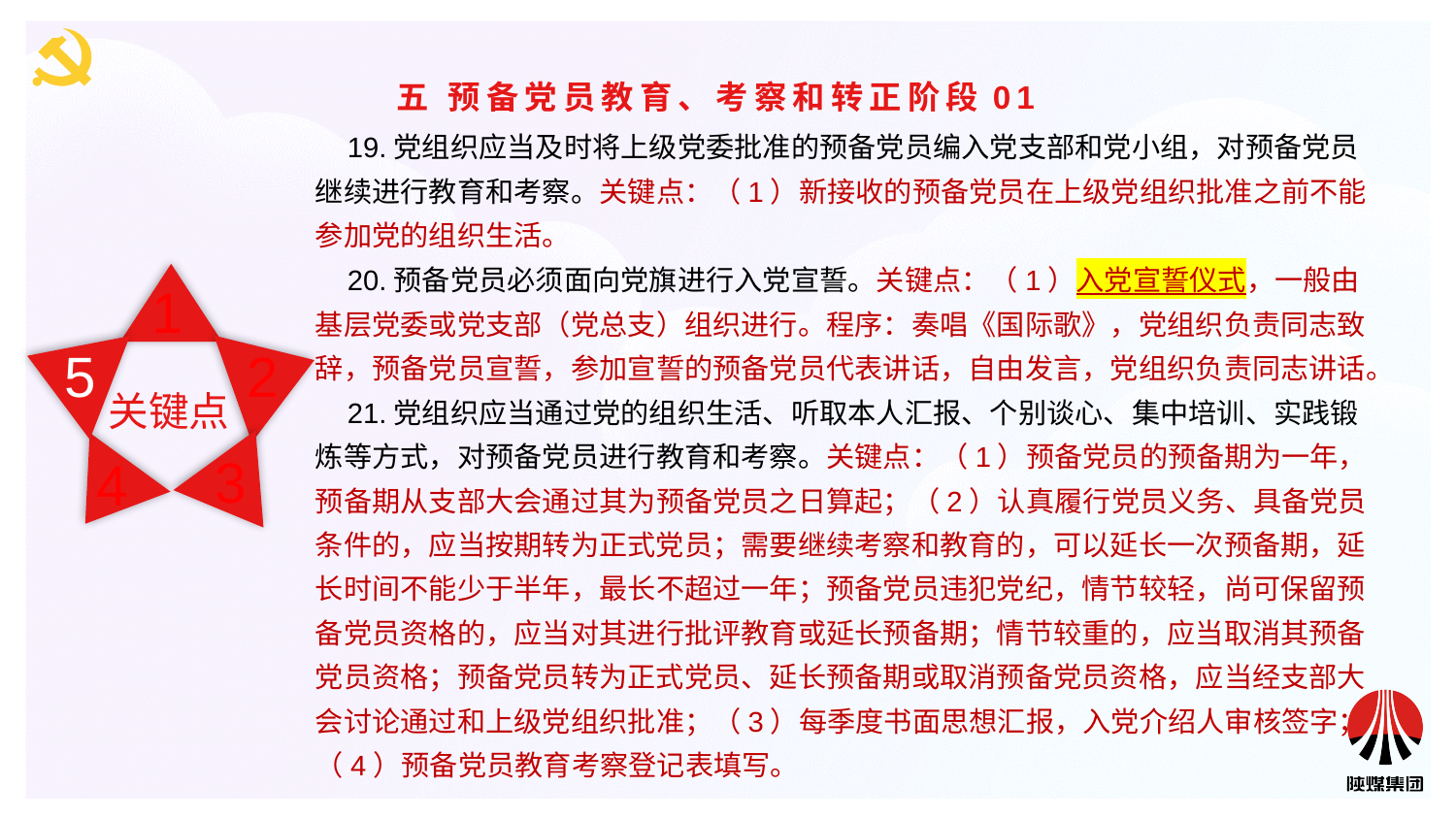

五 预备党员教育、考察和转正阶段01
    19.党组织应当及时将上级党委批准的预备党员编入党支部和党小组，对预备党员继续进行教育和考察。关键点：（1）新接收的预备党员在上级党组织批准之前不能参加党的组织生活。
    20.预备党员必须面向党旗进行入党宣誓。关键点：（1）入党宣誓仪式，一般由基层党委或党支部（党总支）组织进行。程序：奏唱《国际歌》，党组织负责同志致辞，预备党员宣誓，参加宣誓的预备党员代表讲话，自由发言，党组织负责同志讲话。
    21.党组织应当通过党的组织生活、听取本人汇报、个别谈心、集中培训、实践锻炼等方式，对预备党员进行教育和考察。关键点：（1）预备党员的预备期为一年，预备期从支部大会通过其为预备党员之日算起；（2）认真履行党员义务、具备党员条件的，应当按期转为正式党员；需要继续考察和教育的，可以延长一次预备期，延长时间不能少于半年，最长不超过一年；预备党员违犯党纪，情节较轻，尚可保留预备党员资格的，应当对其进行批评教育或延长预备期；情节较重的，应当取消其预备党员资格；预备党员转为正式党员、延长预备期或取消预备党员资格，应当经支部大会讨论通过和上级党组织批准；（3）每季度书面思想汇报，入党介绍人审核签字；（4）预备党员教育考察登记表填写。

1

5
2
关键点
3
4